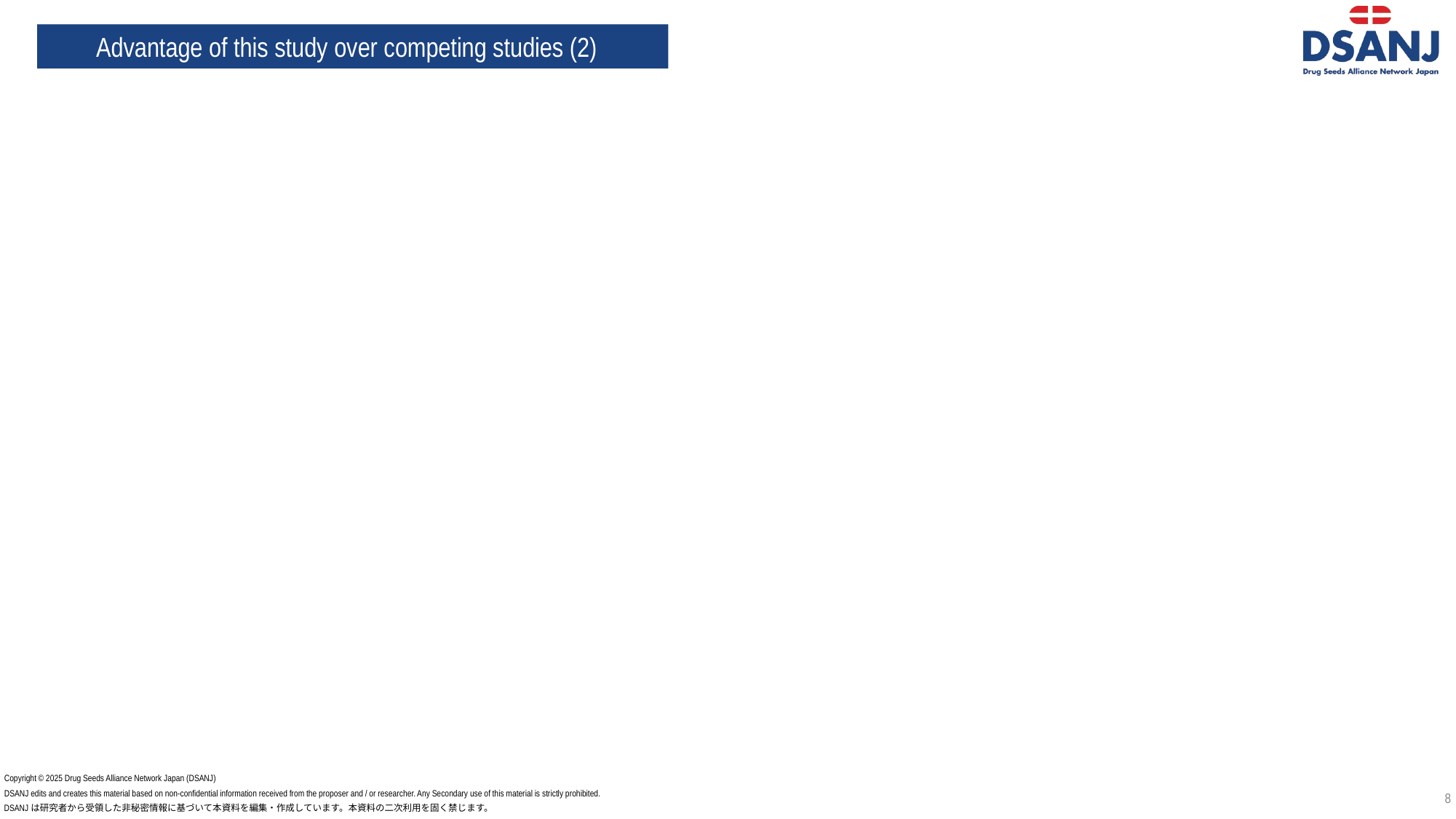

Advantage of this study over competing studies (2)
Copyright © 2025 Drug Seeds Alliance Network Japan (DSANJ)
DSANJ edits and creates this material based on non-confidential information received from the proposer and / or researcher. Any Secondary use of this material is strictly prohibited.
DSANJは研究者から受領した非秘密情報に基づいて本資料を編集・作成しています。本資料の二次利用を固く禁じます。
8